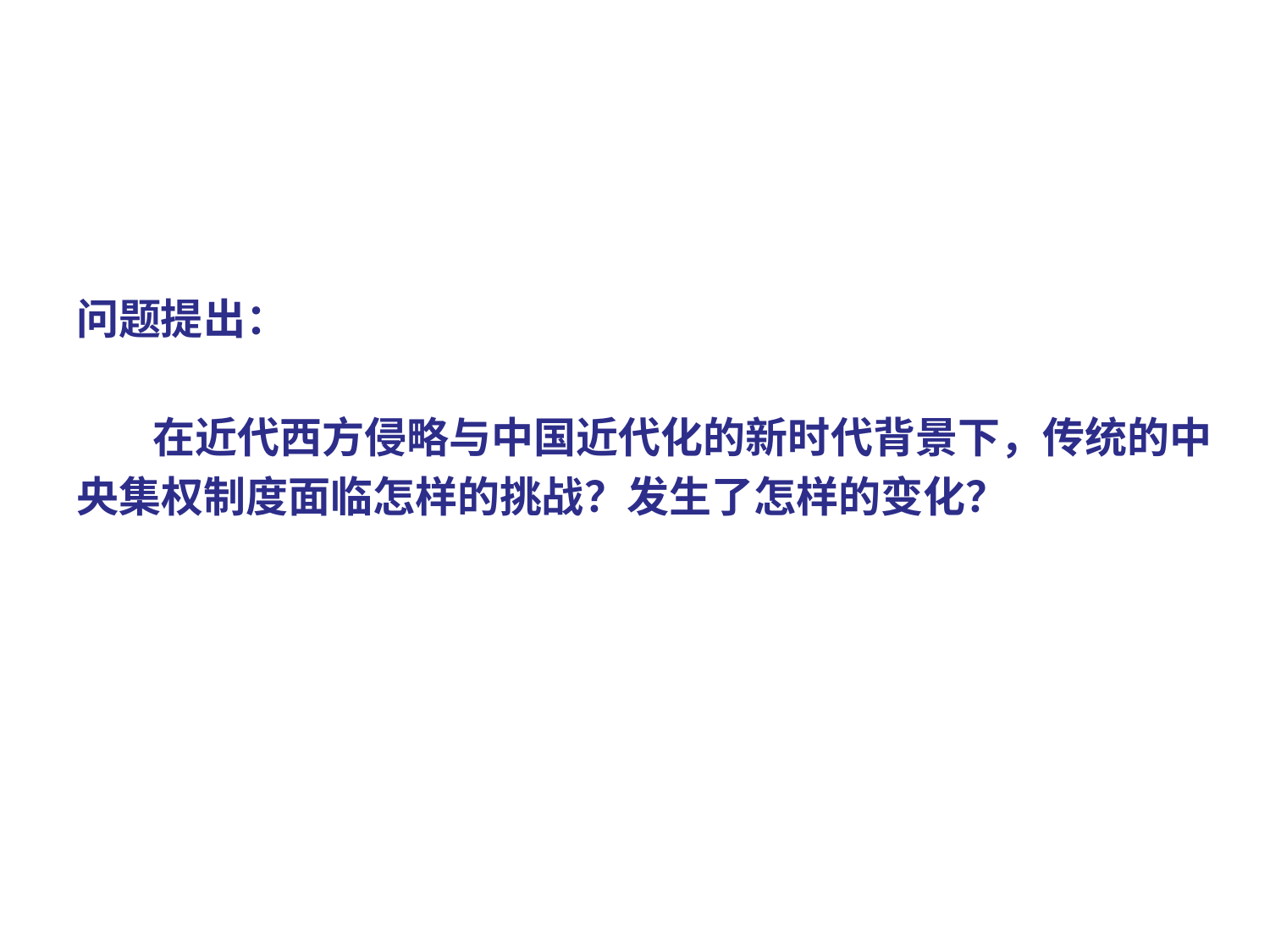

问题提出：

       在近代西方侵略与中国近代化的新时代背景下，传统的中
央集权制度面临怎样的挑战？发生了怎样的变化？